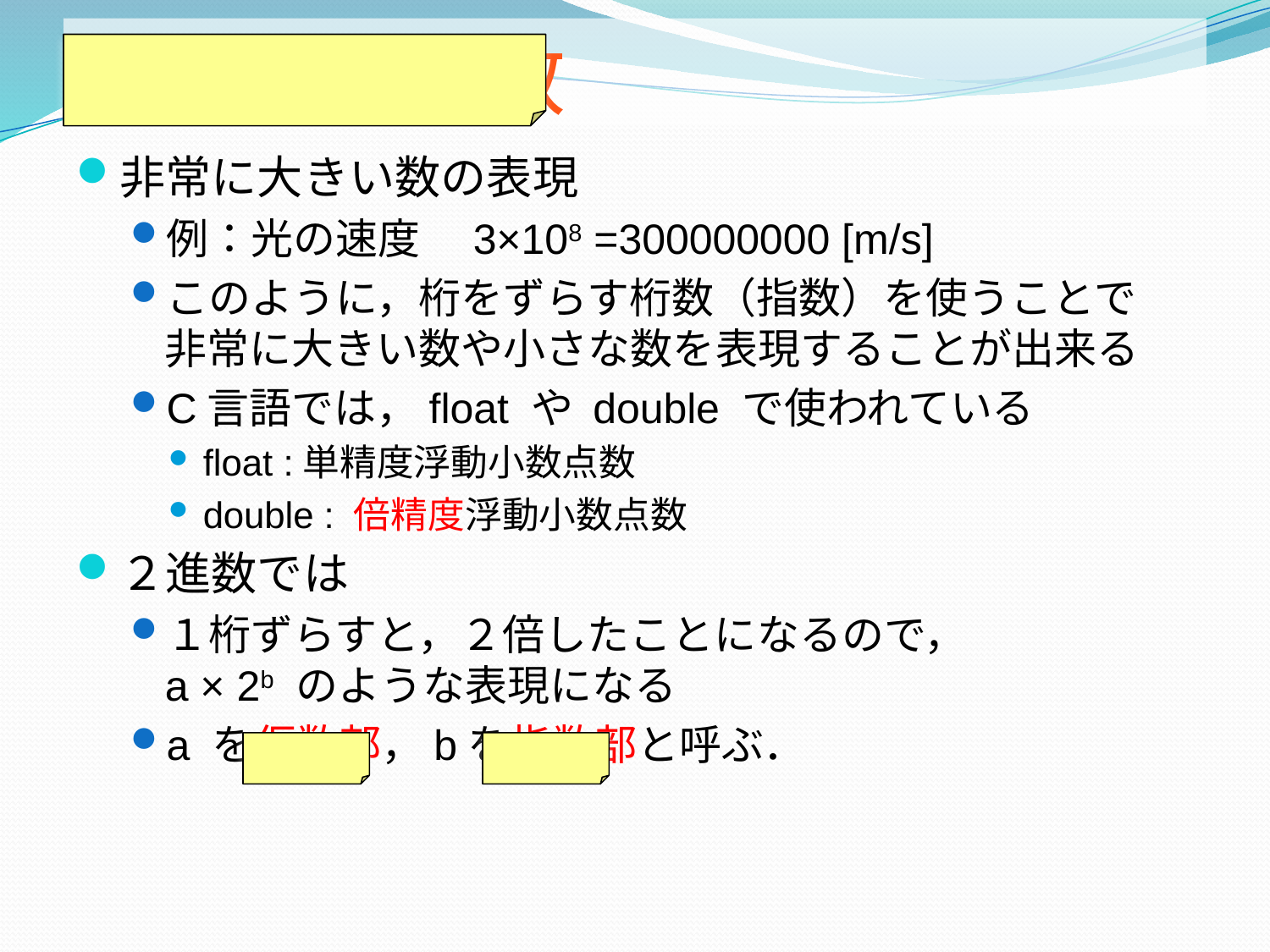

# 浮動小数点数

非常に大きい数の表現
例：光の速度　3×108 =300000000 [m/s]
このように，桁をずらす桁数（指数）を使うことで
非常に大きい数や小さな数を表現することが出来る
C言語では，float や double で使われている
float :単精度浮動小数点数
double : 倍精度浮動小数点数
２進数では
１桁ずらすと，２倍したことになるので，
a × 2b のような表現になる
a を仮数部，bを指数部と呼ぶ．